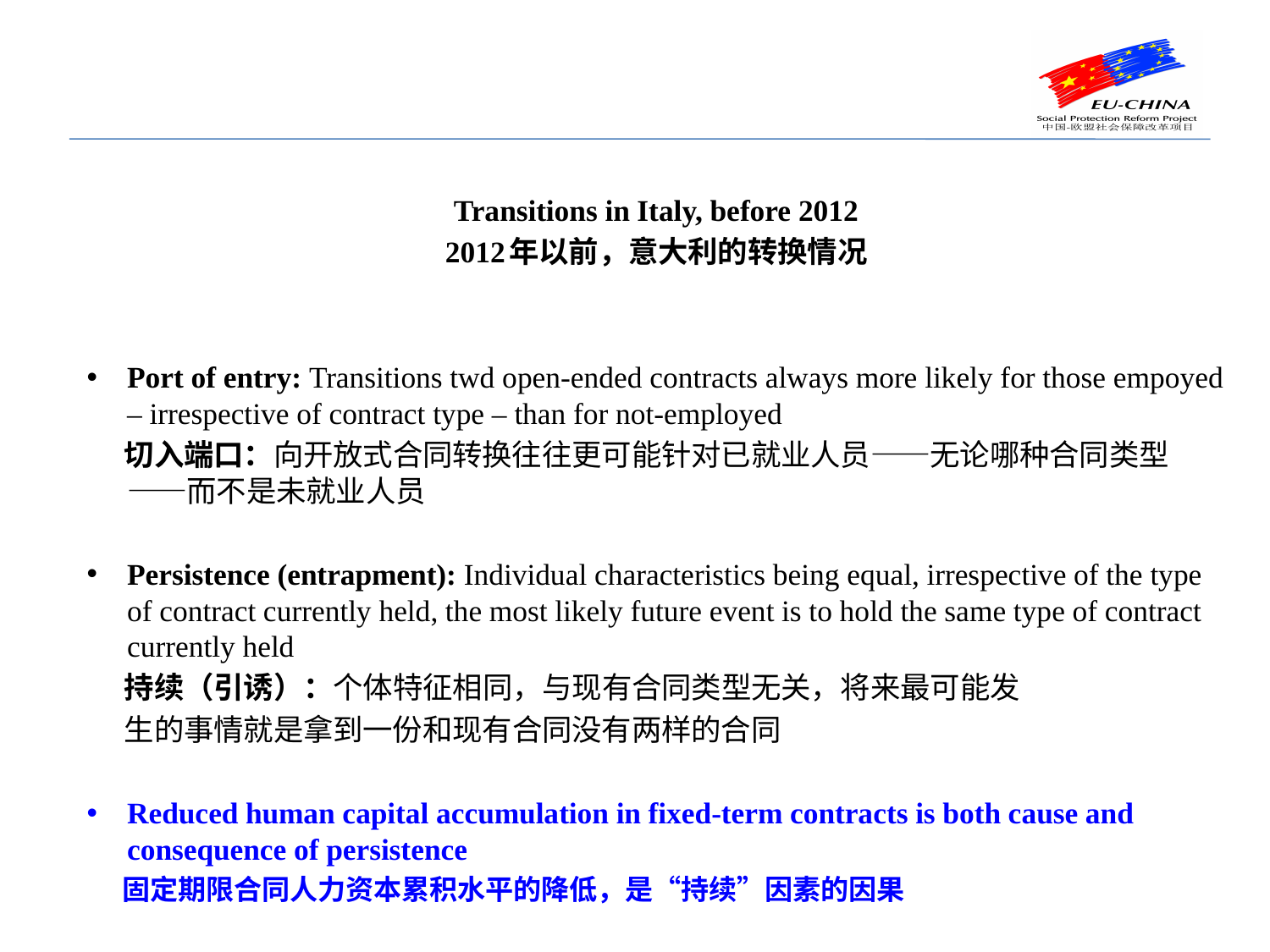

Transitions in Italy, before 2012
2012年以前，意大利的转换情况

Port of entry: Transitions twd open-ended contracts always more likely for those empoyed – irrespective of contract type – than for not-employed
     切入端口：向开放式合同转换往往更可能针对已就业人员——无论哪种合同类型——而不是未就业人员

Persistence (entrapment): Individual characteristics being equal, irrespective of the type of contract currently held, the most likely future event is to hold the same type of contract currently held
     持续（引诱）：个体特征相同，与现有合同类型无关，将来最可能发
     生的事情就是拿到一份和现有合同没有两样的合同

Reduced human capital accumulation in fixed-term contracts is both cause and consequence of persistence
     固定期限合同人力资本累积水平的降低，是“持续”因素的因果